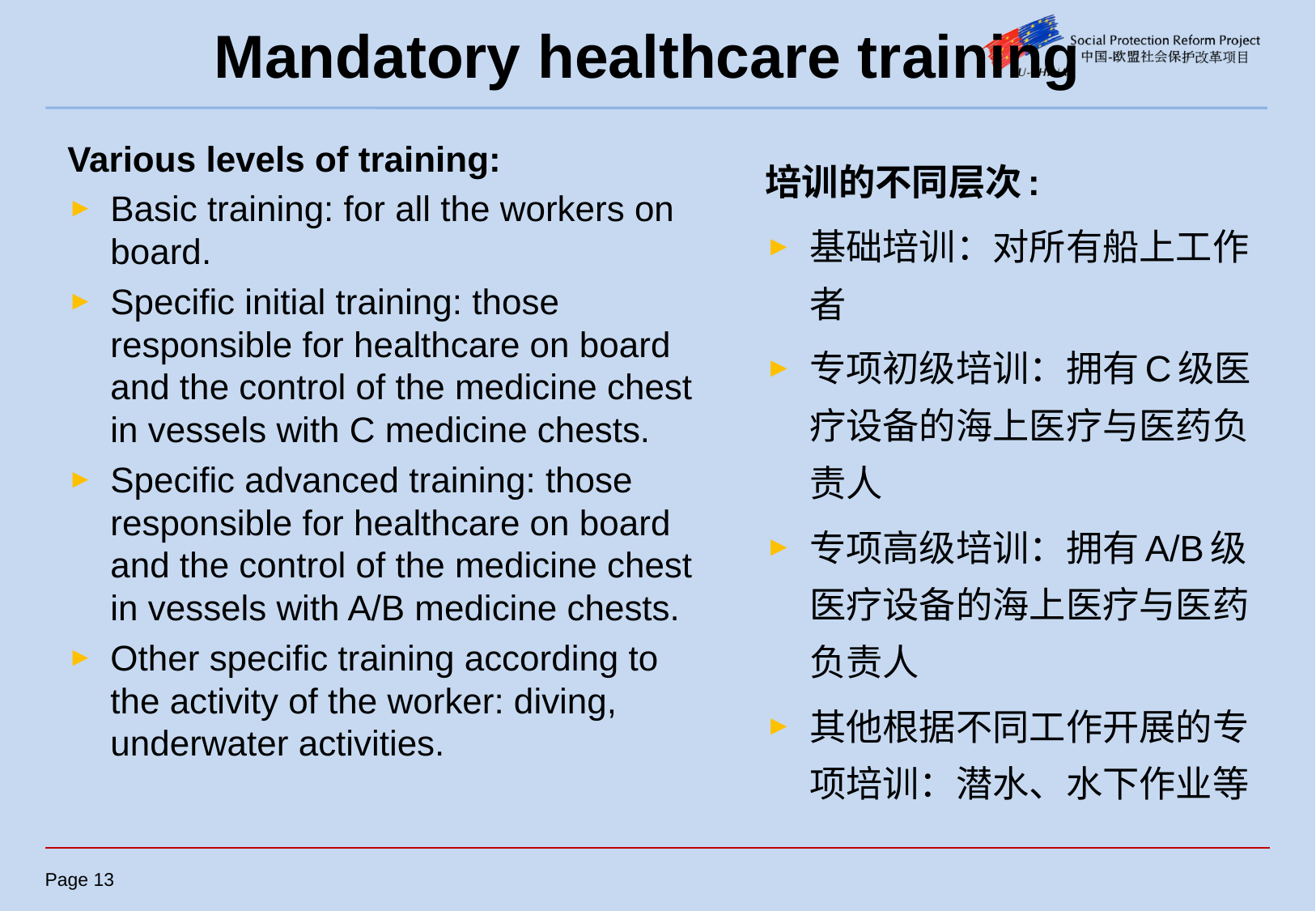

# Mandatory healthcare training
Various levels of training:
Basic training: for all the workers on board.
Specific initial training: those responsible for healthcare on board and the control of the medicine chest in vessels with C medicine chests.
Specific advanced training: those responsible for healthcare on board and the control of the medicine chest in vessels with A/B medicine chests.
Other specific training according to the activity of the worker: diving, underwater activities.

培训的不同层次:
基础培训：对所有船上工作者
专项初级培训：拥有C级医疗设备的海上医疗与医药负责人
专项高级培训：拥有A/B级医疗设备的海上医疗与医药负责人
其他根据不同工作开展的专项培训：潜水、水下作业等